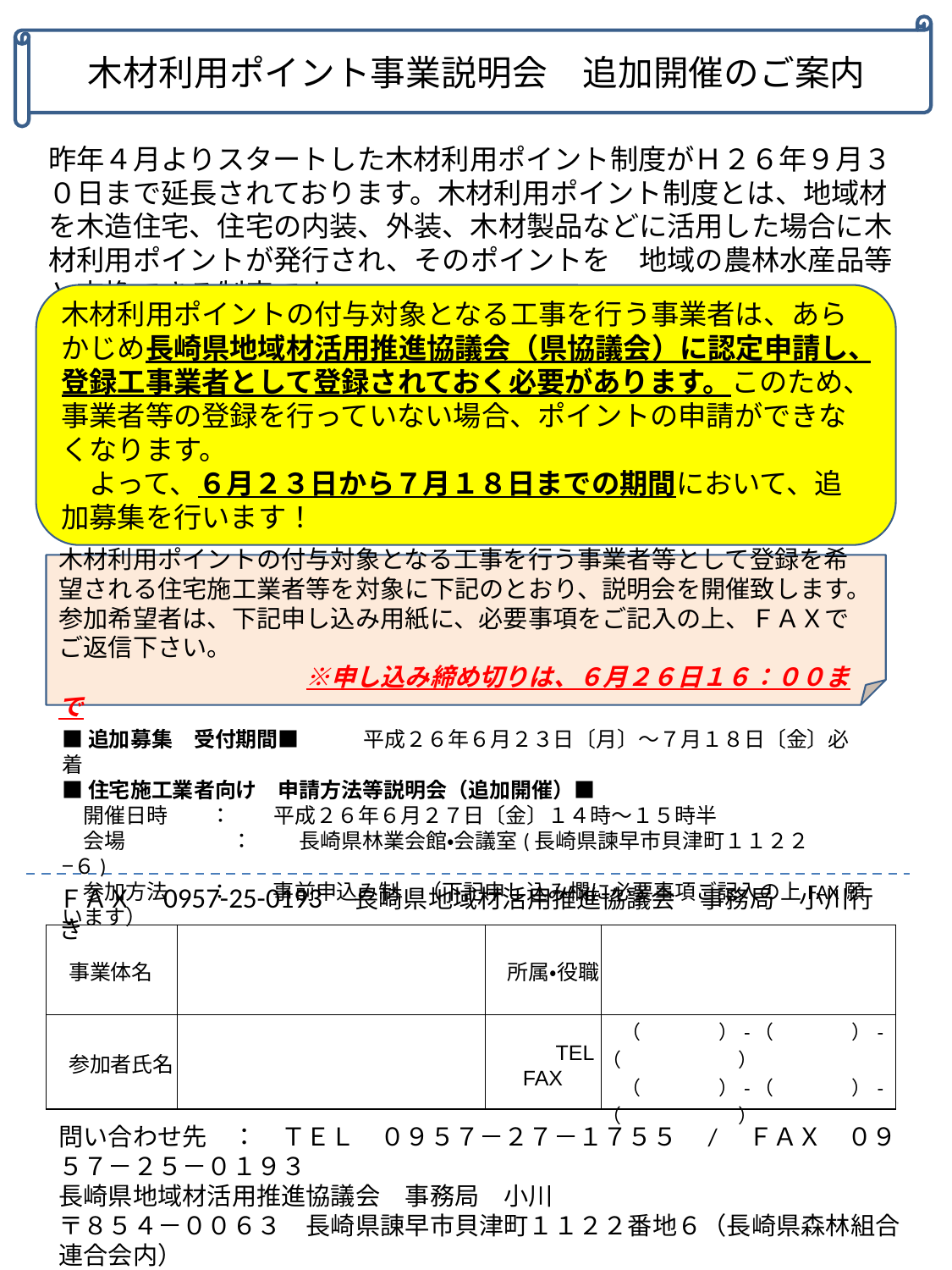

木材利用ポイント事業説明会　追加開催のご案内
昨年４月よりスタートした木材利用ポイント制度がＨ２６年９月３０日まで延長されております。木材利用ポイント制度とは、地域材を木造住宅、住宅の内装、外装、木材製品などに活用した場合に木材利用ポイントが発行され、そのポイントを　地域の農林水産品等と交換できる制度です。
木材利用ポイントの付与対象となる工事を行う事業者は、あらかじめ長崎県地域材活用推進協議会（県協議会）に認定申請し、登録工事業者として登録されておく必要があります。このため、事業者等の登録を行っていない場合、ポイントの申請ができなくなります。
　よって、６月２３日から７月１８日までの期間において、追加募集を行います！

木材利用ポイントの付与対象となる工事を行う事業者等として登録を希望される住宅施工業者等を対象に下記のとおり、説明会を開催致します。参加希望者は、下記申し込み用紙に、必要事項をご記入の上、ＦＡＸでご返信下さい。
　　　　　　　　　　※申し込み締め切りは、６月２６日１６：００まで
■追加募集　受付期間■　　　平成２６年６月２３日〔月〕～７月１８日〔金〕必着
■住宅施工業者向け　申請方法等説明会（追加開催）■
　開催日時　　：　　平成２６年６月２７日〔金〕１４時～１５時半
　会場　　　　　：　　 長崎県林業会館・会議室(長崎県諫早市貝津町１１２２−６)
　参加方法　　：　　事前申込み制　（下記申し込み欄に必要事項ご記入の上FAX願います）
ＦＡＸ　0957-25-0193　長崎県地域材活用推進協議会　事務局　小川行き
| 事業体名 |  | 所属・役職 |  |
| --- | --- | --- | --- |
| 参加者氏名 |  | TEL FAX | （　　　　）-（　　　　）-（　　　　　　） 　（　　　　）-（　　　　）-（　　　　　　） |
問い合わせ先　：　ＴＥＬ　０９５７－２７－１７５５　/　ＦＡＸ　０９５７－２５－０１９３
長崎県地域材活用推進協議会　事務局　小川
〒８５４－００６３　長崎県諌早市貝津町１１２２番地６（長崎県森林組合連合会内）